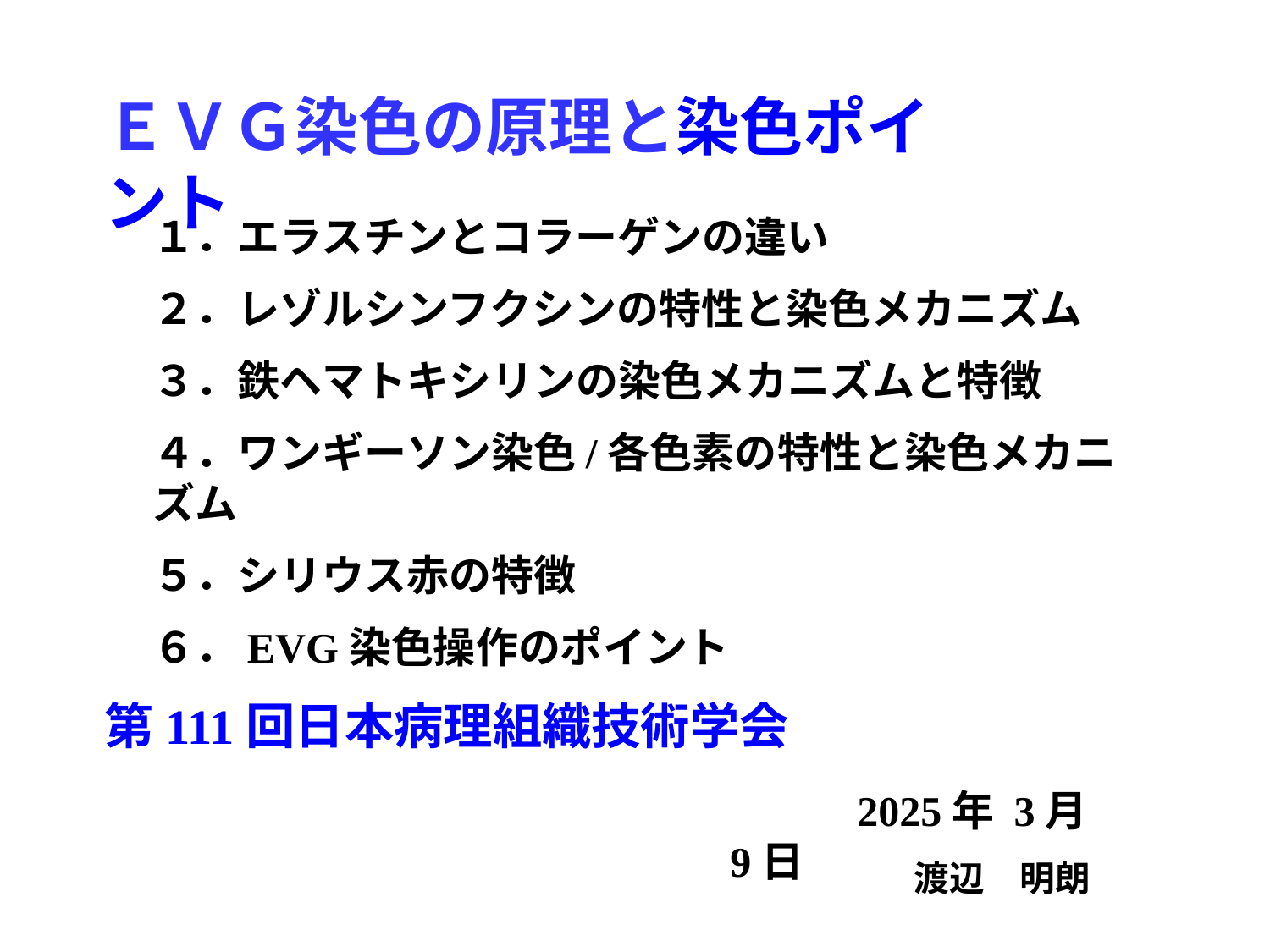

ＥＶＧ染色の原理と染色ポイント
１．エラスチンとコラーゲンの違い
２．レゾルシンフクシンの特性と染色メカニズム
３．鉄ヘマトキシリンの染色メカニズムと特徴
４．ワンギーソン染色/各色素の特性と染色メカニズム
５．シリウス赤の特徴
６．EVG染色操作のポイント
第111回日本病理組織技術学会
	2025年 3月 9日
渡辺　明朗